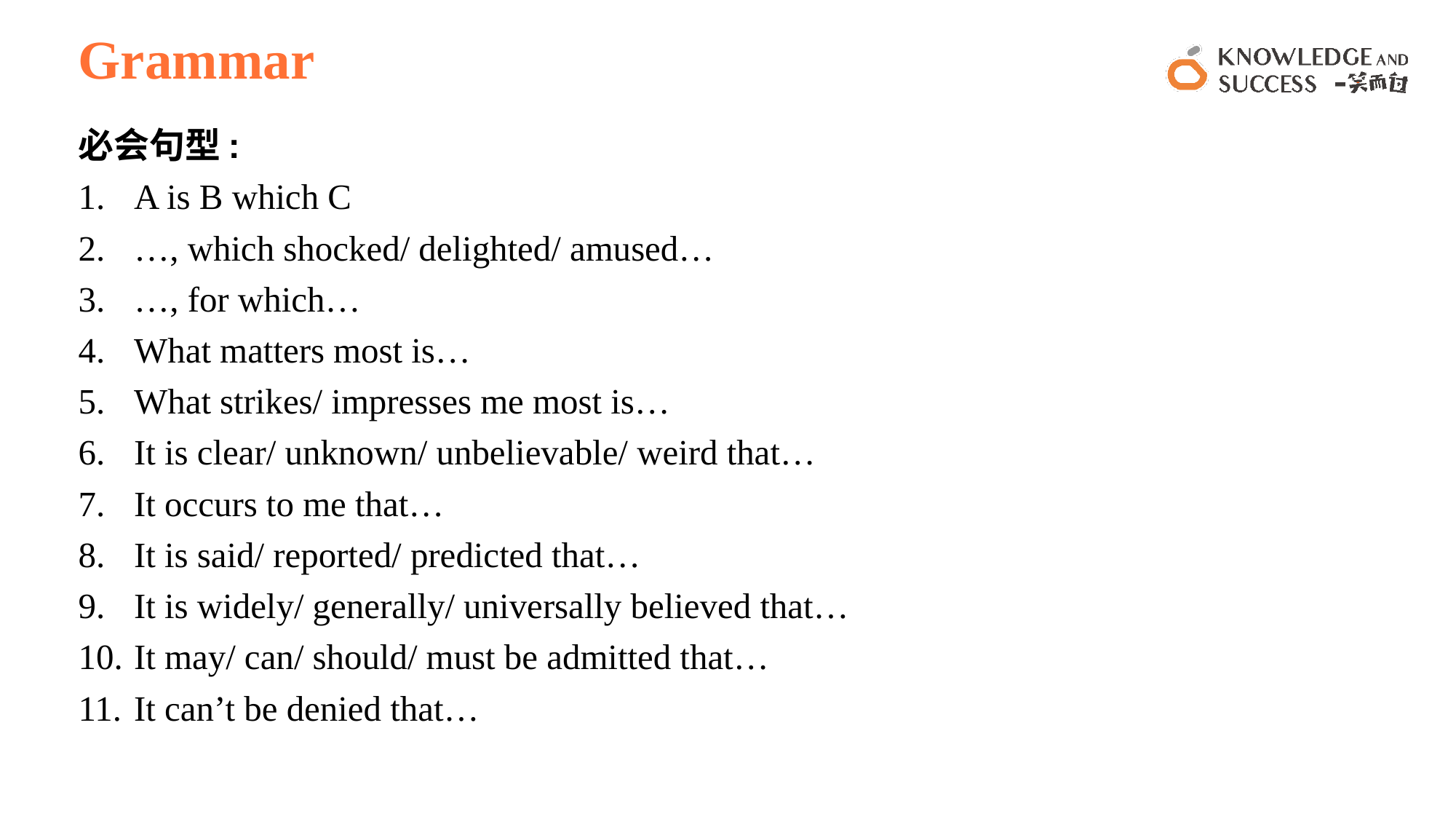

# Grammar
必会句型:
A is B which C
…, which shocked/ delighted/ amused…
…, for which…
What matters most is…
What strikes/ impresses me most is…
It is clear/ unknown/ unbelievable/ weird that…
It occurs to me that…
It is said/ reported/ predicted that…
It is widely/ generally/ universally believed that…
It may/ can/ should/ must be admitted that…
It can’t be denied that…